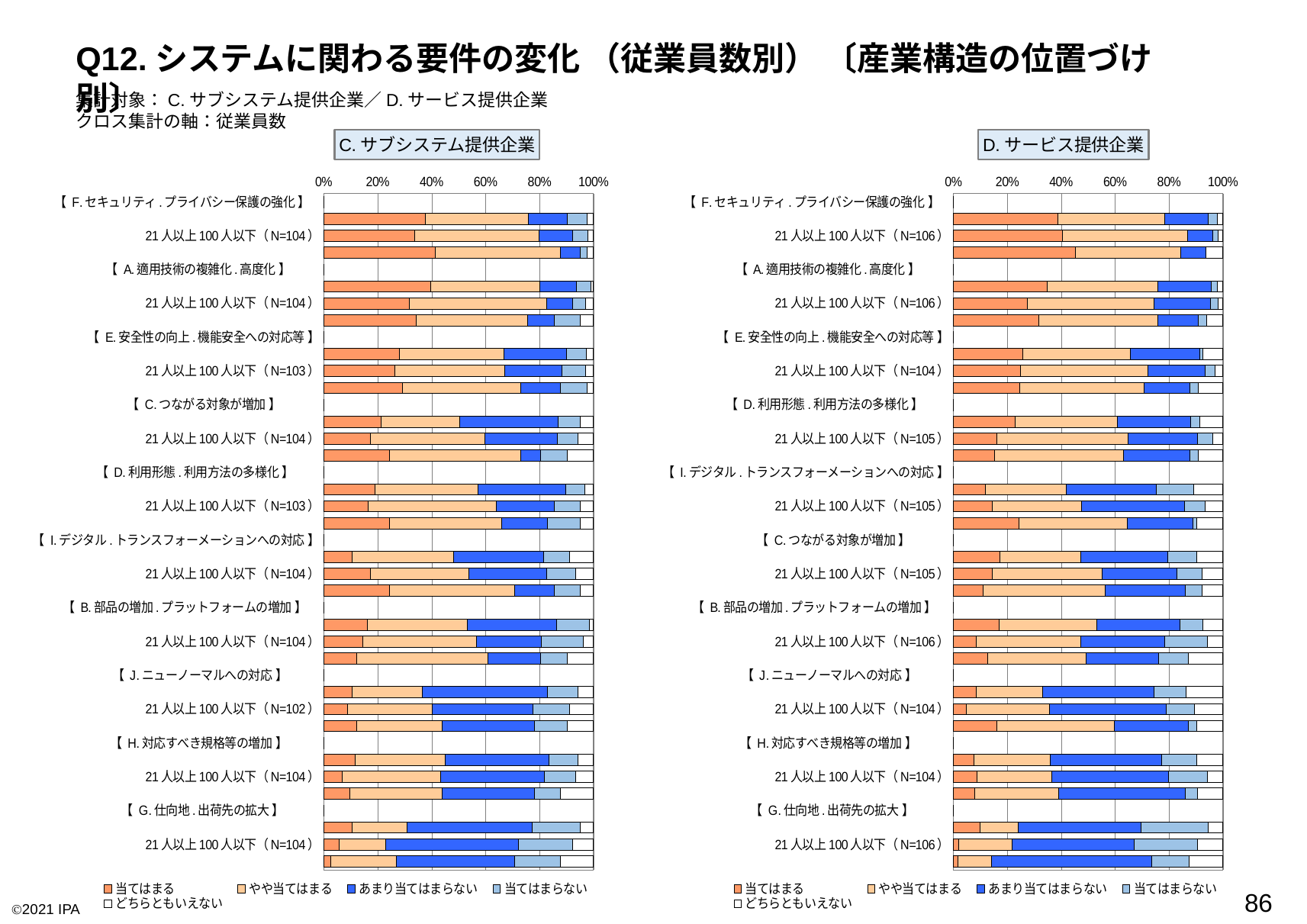

Q12.システムに関わる要件の変化 （従業員数別） 〔産業構造の位置づけ別〕
集計対象：C.サブシステム提供企業／D.サービス提供企業
クロス集計の軸：従業員数
C.サブシステム提供企業
D.サービス提供企業

### Chart

| Category | 当てはまる | やや当てはまる | あまり当てはまらない | 当てはまらない | どちらともいえない |
|---|---|---|---|---|---|
| 【 F.セキュリティ.プライバシー保護の強化 】    | 0.0 | 0.0 | 0.0 | 0.0 | 0.0 |
| 20人以下（N=125） | 0.376 | 0.384 | 0.144 | 0.072 | 0.024 |
| 21人以上100人以下（N=104） | 0.33653846153846156 | 0.46153846153846156 | 0.125 | 0.057692307692307696 | 0.019230769230769232 |
| 101人以上（N=41） | 0.4146341463414634 | 0.4634146341463415 | 0.07317073170731707 | 0.024390243902439025 | 0.024390243902439025 |
| 【 A.適用技術の複雑化.高度化 】          | 0.0 | 0.0 | 0.0 | 0.0 | 0.0 |
| 20人以下（N=126） | 0.3968253968253968 | 0.40476190476190477 | 0.1349206349206349 | 0.05555555555555555 | 0.007936507936507936 |
| 21人以上100人以下（N=104） | 0.3173076923076923 | 0.5096153846153846 | 0.09615384615384616 | 0.04807692307692308 | 0.028846153846153848 |
| 101人以上（N=41） | 0.34146341463414637 | 0.4146341463414634 | 0.0975609756097561 | 0.0975609756097561 | 0.04878048780487805 |
| 【 E.安全性の向上.機能安全への対応等 】 | 0.0 | 0.0 | 0.0 | 0.0 | 0.0 |
| 20人以下（N=121） | 0.2809917355371901 | 0.3884297520661157 | 0.23140495867768596 | 0.0743801652892562 | 0.024793388429752067 |
| 21人以上100人以下（N=103） | 0.2621359223300971 | 0.4077669902912621 | 0.21359223300970873 | 0.08737864077669903 | 0.02912621359223301 |
| 101人以上（N=41） | 0.2926829268292683 | 0.43902439024390244 | 0.14634146341463414 | 0.0975609756097561 | 0.024390243902439025 |
| 【 C.つながる対象が増加 】             | 0.0 | 0.0 | 0.0 | 0.0 | 0.0 |
| 20人以下（N=123） | 0.21138211382113822 | 0.2926829268292683 | 0.36585365853658536 | 0.08130081300813008 | 0.04878048780487805 |
| 21人以上100人以下（N=104） | 0.17307692307692307 | 0.4230769230769231 | 0.2692307692307692 | 0.07692307692307693 | 0.057692307692307696 |
| 101人以上（N=41） | 0.24390243902439024 | 0.4878048780487805 | 0.07317073170731707 | 0.0975609756097561 | 0.0975609756097561 |
| 【 D.利用形態.利用方法の多様化 】         | 0.0 | 0.0 | 0.0 | 0.0 | 0.0 |
| 20人以下（N=126） | 0.19047619047619047 | 0.38095238095238093 | 0.3253968253968254 | 0.07142857142857142 | 0.031746031746031744 |
| 21人以上100人以下（N=103） | 0.1650485436893204 | 0.47572815533980584 | 0.21359223300970873 | 0.0970873786407767 | 0.04854368932038835 |
| 101人以上（N=41） | 0.24390243902439024 | 0.4146341463414634 | 0.17073170731707318 | 0.12195121951219512 | 0.04878048780487805 |
| 【 I.デジタル.トランスフォーメーションへの対応 】 | 0.0 | 0.0 | 0.0 | 0.0 | 0.0 |
| 20人以下（N=125） | 0.104 | 0.376 | 0.336 | 0.096 | 0.088 |
| 21人以上100人以下（N=104） | 0.17307692307692307 | 0.36538461538461536 | 0.28846153846153844 | 0.10576923076923077 | 0.0673076923076923 |
| 101人以上（N=41） | 0.24390243902439024 | 0.4634146341463415 | 0.14634146341463414 | 0.0975609756097561 | 0.04878048780487805 |
| 【 B.部品の増加.プラットフォームの増加 】     | 0.0 | 0.0 | 0.0 | 0.0 | 0.0 |
| 20人以下（N=124） | 0.16129032258064516 | 0.3709677419354839 | 0.33064516129032256 | 0.12096774193548387 | 0.016129032258064516 |
| 21人以上100人以下（N=104） | 0.14423076923076922 | 0.4230769230769231 | 0.2403846153846154 | 0.15384615384615385 | 0.038461538461538464 |
| 101人以上（N=41） | 0.12195121951219512 | 0.4878048780487805 | 0.1951219512195122 | 0.0975609756097561 | 0.0975609756097561 |
| 【 J.ニューノーマルへの対応 】           | 0.0 | 0.0 | 0.0 | 0.0 | 0.0 |
| 20人以下（N=123） | 0.10569105691056911 | 0.2601626016260163 | 0.4634146341463415 | 0.11382113821138211 | 0.056910569105691054 |
| 21人以上100人以下（N=102） | 0.08823529411764706 | 0.3137254901960784 | 0.37254901960784315 | 0.13725490196078433 | 0.08823529411764706 |
| 101人以上（N=41） | 0.12195121951219512 | 0.3170731707317073 | 0.34146341463414637 | 0.12195121951219512 | 0.0975609756097561 |
| 【 H.対応すべき規格等の増加 】           | 0.0 | 0.0 | 0.0 | 0.0 | 0.0 |
| 20人以下（N=122） | 0.11475409836065574 | 0.3360655737704918 | 0.38524590163934425 | 0.10655737704918032 | 0.05737704918032787 |
| 21人以上100人以下（N=104） | 0.0673076923076923 | 0.36538461538461536 | 0.38461538461538464 | 0.11538461538461539 | 0.0673076923076923 |
| 101人以上（N=41） | 0.0975609756097561 | 0.34146341463414637 | 0.34146341463414637 | 0.0975609756097561 | 0.12195121951219512 |
| 【 G.仕向地.出荷先の拡大 】            | 0.0 | 0.0 | 0.0 | 0.0 | 0.0 |
| 20人以下（N=123） | 0.10569105691056911 | 0.2032520325203252 | 0.4634146341463415 | 0.17886178861788618 | 0.04878048780487805 |
| 21人以上100人以下（N=104） | 0.057692307692307696 | 0.17307692307692307 | 0.49038461538461536 | 0.20192307692307693 | 0.07692307692307693 |
| 101人以上（N=41） | 0.024390243902439025 | 0.24390243902439024 | 0.43902439024390244 | 0.17073170731707318 | 0.12195121951219512 |

### Chart

| Category | 当てはまる | やや当てはまる | あまり当てはまらない | 当てはまらない | どちらともいえない |
|---|---|---|---|---|---|
| 【 F.セキュリティ.プライバシー保護の強化 】    | 0.0 | 0.0 | 0.0 | 0.0 | 0.0 |
| 20人以下（N=93） | 0.3870967741935484 | 0.3978494623655914 | 0.16129032258064516 | 0.03225806451612903 | 0.021505376344086023 |
| 21人以上100人以下（N=106） | 0.4056603773584906 | 0.46226415094339623 | 0.09433962264150944 | 0.018867924528301886 | 0.018867924528301886 |
| 101人以上（N=64） | 0.453125 | 0.390625 | 0.09375 | 0.0 | 0.0625 |
| 【 A.適用技術の複雑化.高度化 】          | 0.0 | 0.0 | 0.0 | 0.0 | 0.0 |
| 20人以下（N=95） | 0.3473684210526316 | 0.4105263157894737 | 0.2 | 0.021052631578947368 | 0.021052631578947368 |
| 21人以上100人以下（N=106） | 0.27358490566037735 | 0.4716981132075472 | 0.20754716981132076 | 0.02830188679245283 | 0.018867924528301886 |
| 101人以上（N=66） | 0.3181818181818182 | 0.4393939393939394 | 0.15151515151515152 | 0.030303030303030304 | 0.06060606060606061 |
| 【 E.安全性の向上.機能安全への対応等 】 | 0.0 | 0.0 | 0.0 | 0.0 | 0.0 |
| 20人以下（N=93） | 0.25806451612903225 | 0.3978494623655914 | 0.25806451612903225 | 0.010752688172043012 | 0.07526881720430108 |
| 21人以上100人以下（N=104） | 0.25 | 0.47115384615384615 | 0.21153846153846154 | 0.038461538461538464 | 0.028846153846153848 |
| 101人以上（N=65） | 0.24615384615384617 | 0.46153846153846156 | 0.16923076923076924 | 0.03076923076923077 | 0.09230769230769231 |
| 【 D.利用形態.利用方法の多様化 】         | 0.0 | 0.0 | 0.0 | 0.0 | 0.0 |
| 20人以下（N=92） | 0.22826086956521738 | 0.3804347826086957 | 0.2717391304347826 | 0.03260869565217391 | 0.08695652173913043 |
| 21人以上100人以下（N=105） | 0.1619047619047619 | 0.4857142857142857 | 0.2571428571428571 | 0.05714285714285714 | 0.0380952380952381 |
| 101人以上（N=65） | 0.15384615384615385 | 0.47692307692307695 | 0.24615384615384617 | 0.03076923076923077 | 0.09230769230769231 |
| 【 I.デジタル.トランスフォーメーションへの対応 】 | 0.0 | 0.0 | 0.0 | 0.0 | 0.0 |
| 20人以下（N=93） | 0.11827956989247312 | 0.3010752688172043 | 0.3333333333333333 | 0.13978494623655913 | 0.10752688172043011 |
| 21人以上100人以下（N=105） | 0.14285714285714285 | 0.3333333333333333 | 0.38095238095238093 | 0.0761904761904762 | 0.06666666666666667 |
| 101人以上（N=62） | 0.24193548387096775 | 0.4032258064516129 | 0.24193548387096775 | 0.016129032258064516 | 0.0967741935483871 |
| 【 C.つながる対象が増加 】             | 0.0 | 0.0 | 0.0 | 0.0 | 0.0 |
| 20人以下（N=93） | 0.17204301075268819 | 0.3010752688172043 | 0.3225806451612903 | 0.10752688172043011 | 0.0967741935483871 |
| 21人以上100人以下（N=105） | 0.14285714285714285 | 0.4095238095238095 | 0.2761904761904762 | 0.09523809523809523 | 0.0761904761904762 |
| 101人以上（N=64） | 0.109375 | 0.453125 | 0.296875 | 0.0625 | 0.078125 |
| 【 B.部品の増加.プラットフォームの増加 】     | 0.0 | 0.0 | 0.0 | 0.0 | 0.0 |
| 20人以下（N=94） | 0.1702127659574468 | 0.3617021276595745 | 0.30851063829787234 | 0.0851063829787234 | 0.07446808510638298 |
| 21人以上100人以下（N=106） | 0.08490566037735849 | 0.3867924528301887 | 0.3113207547169811 | 0.16037735849056603 | 0.05660377358490566 |
| 101人以上（N=63） | 0.12698412698412698 | 0.36507936507936506 | 0.2698412698412698 | 0.1111111111111111 | 0.12698412698412698 |
| 【 J.ニューノーマルへの対応 】           | 0.0 | 0.0 | 0.0 | 0.0 | 0.0 |
| 20人以下（N=94） | 0.0851063829787234 | 0.24468085106382978 | 0.4148936170212766 | 0.11702127659574468 | 0.13829787234042554 |
| 21人以上100人以下（N=104） | 0.04807692307692308 | 0.3076923076923077 | 0.4326923076923077 | 0.10576923076923077 | 0.10576923076923077 |
| 101人以上（N=62） | 0.16129032258064516 | 0.43548387096774194 | 0.27419354838709675 | 0.03225806451612903 | 0.0967741935483871 |
| 【 H.対応すべき規格等の増加 】           | 0.0 | 0.0 | 0.0 | 0.0 | 0.0 |
| 20人以下（N=92） | 0.07608695652173914 | 0.2826086956521739 | 0.41304347826086957 | 0.13043478260869565 | 0.09782608695652174 |
| 21人以上100人以下（N=104） | 0.08653846153846154 | 0.27884615384615385 | 0.4326923076923077 | 0.14423076923076922 | 0.057692307692307696 |
| 101人以上（N=64） | 0.078125 | 0.3125 | 0.46875 | 0.046875 | 0.09375 |
| 【 G.仕向地.出荷先の拡大 】            | 0.0 | 0.0 | 0.0 | 0.0 | 0.0 |
| 20人以下（N=92） | 0.09782608695652174 | 0.14130434782608695 | 0.45652173913043476 | 0.25 | 0.05434782608695652 |
| 21人以上100人以下（N=106） | 0.018867924528301886 | 0.19811320754716982 | 0.4528301886792453 | 0.2358490566037736 | 0.09433962264150944 |
| 101人以上（N=64） | 0.015625 | 0.125 | 0.59375 | 0.140625 | 0.125 |